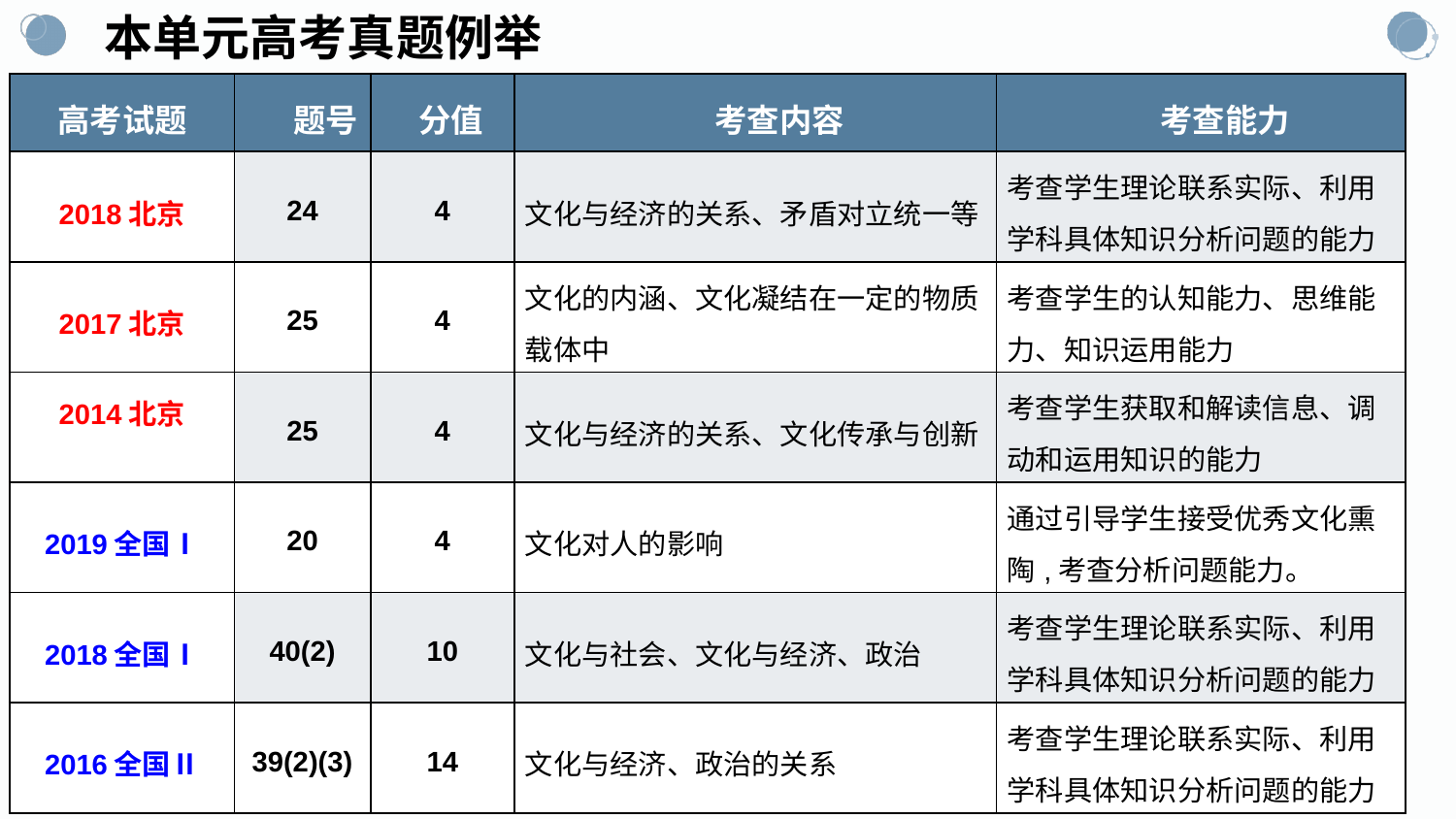

本单元高考真题例举
| 高考试题 | 题号 | 分值 | 考查内容 | 考查能力 |
| --- | --- | --- | --- | --- |
| 2018北京 | 24 | 4 | 文化与经济的关系、矛盾对立统一等 | 考查学生理论联系实际、利用学科具体知识分析问题的能力 |
| 2017北京 | 25 | 4 | 文化的内涵、文化凝结在一定的物质载体中 | 考查学生的认知能力、思维能力、知识运用能力 |
| 2014北京 | 25 | 4 | 文化与经济的关系、文化传承与创新 | 考查学生获取和解读信息、调动和运用知识的能力 |
| 2019全国Ⅰ | 20 | 4 | 文化对人的影响 | 通过引导学生接受优秀文化熏陶,考查分析问题能力。 |
| 2018全国Ⅰ | 40(2) | 10 | 文化与社会、文化与经济、政治 | 考查学生理论联系实际、利用学科具体知识分析问题的能力 |
| 2016全国Ⅱ | 39(2)(3) | 14 | 文化与经济、政治的关系 | 考查学生理论联系实际、利用学科具体知识分析问题的能力 |